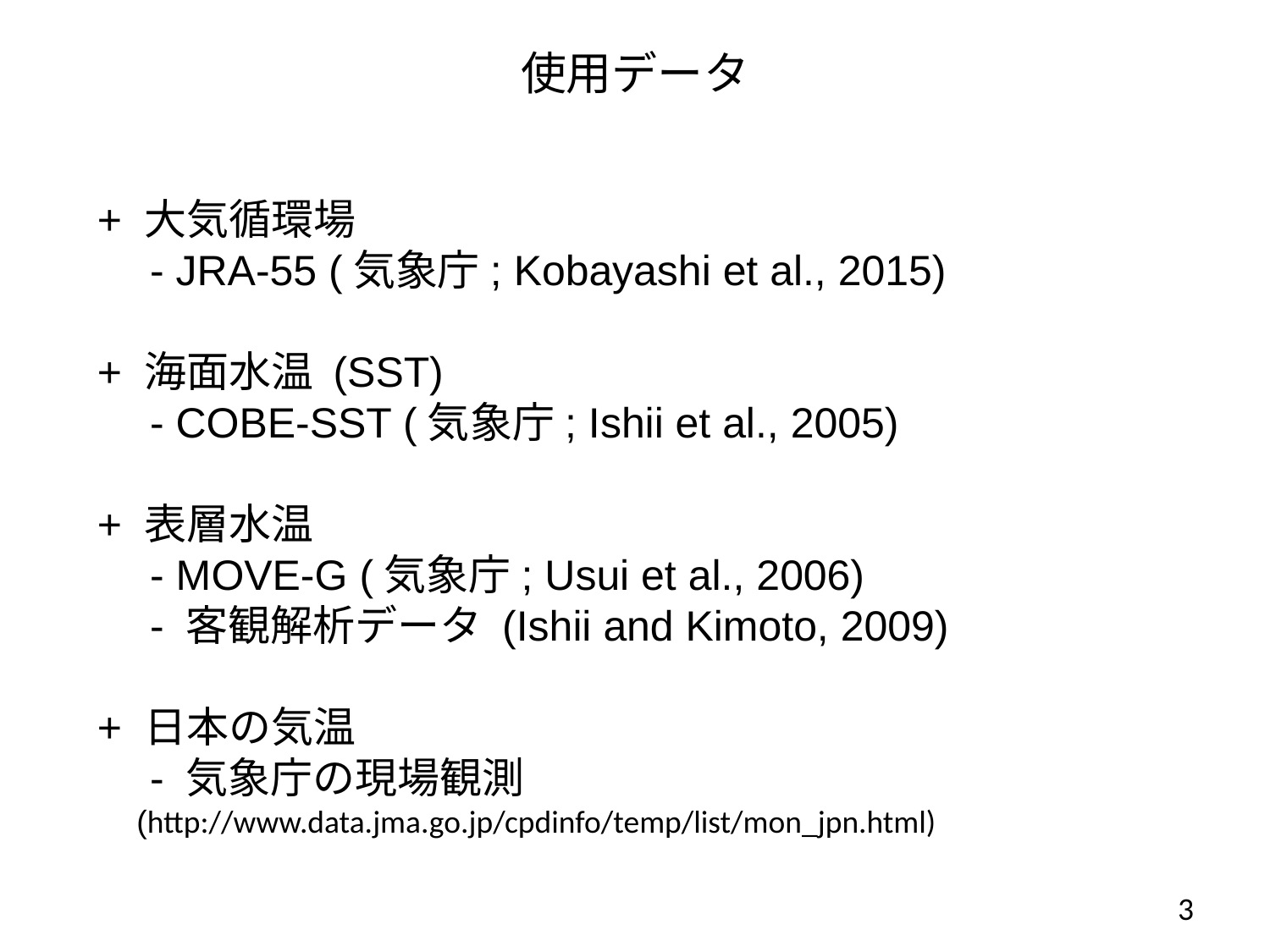

# 使用データ
+ 大気循環場
　- JRA-55 (気象庁; Kobayashi et al., 2015)

+ 海面水温 (SST)
　- COBE-SST (気象庁; Ishii et al., 2005)

+ 表層水温
　- MOVE-G (気象庁; Usui et al., 2006)
　- 客観解析データ (Ishii and Kimoto, 2009)

+ 日本の気温
　- 気象庁の現場観測
　(http://www.data.jma.go.jp/cpdinfo/temp/list/mon_jpn.html)
3